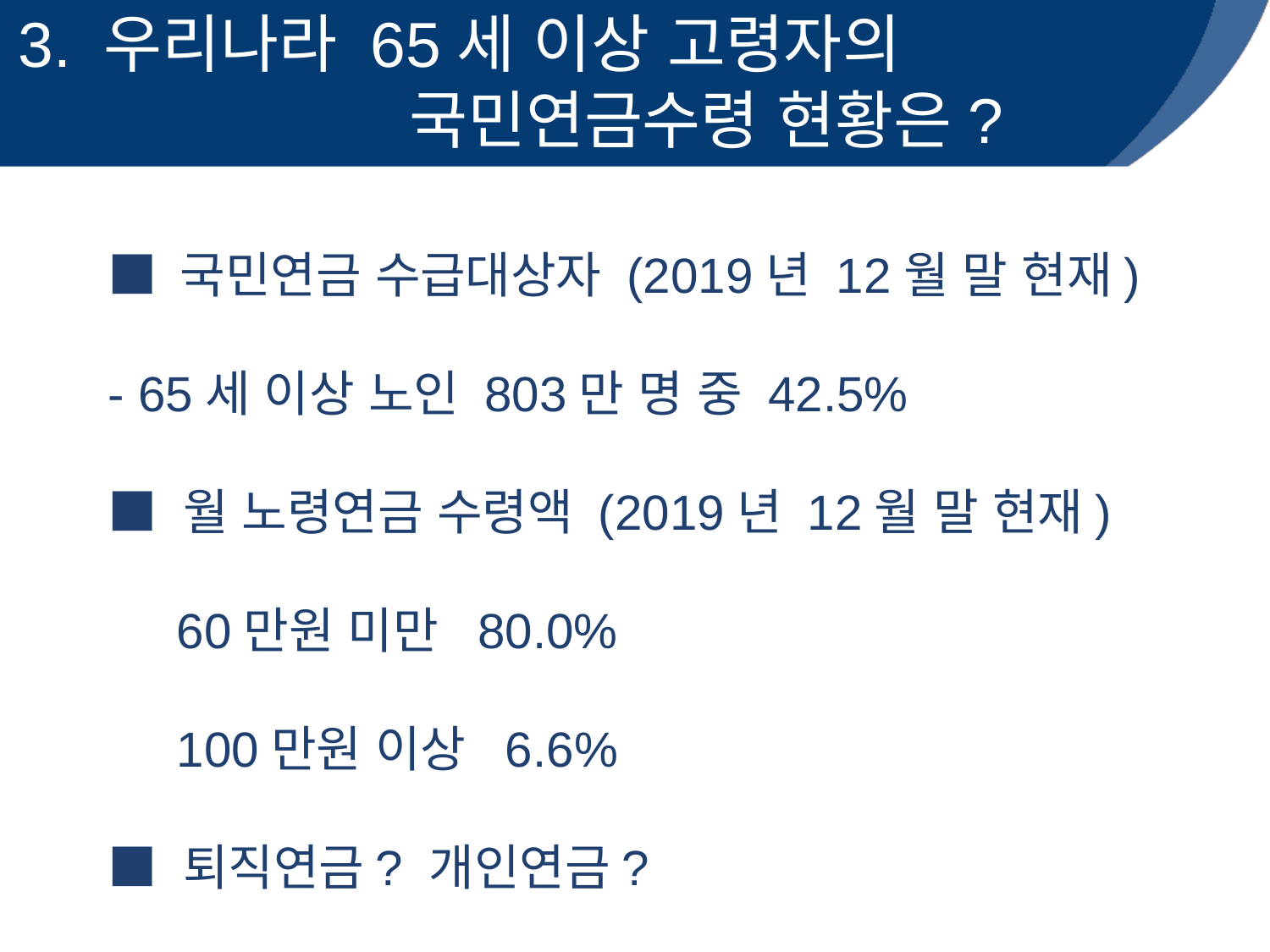

# 3. 우리나라 65세 이상 고령자의 국민연금수령 현황은?
■ 국민연금 수급대상자 (2019년 12월 말 현재)
- 65세 이상 노인 803만 명 중 42.5%
■ 월 노령연금 수령액 (2019년 12월 말 현재)
     60만원 미만  80.0%
     100만원 이상  6.6%
■ 퇴직연금? 개인연금?